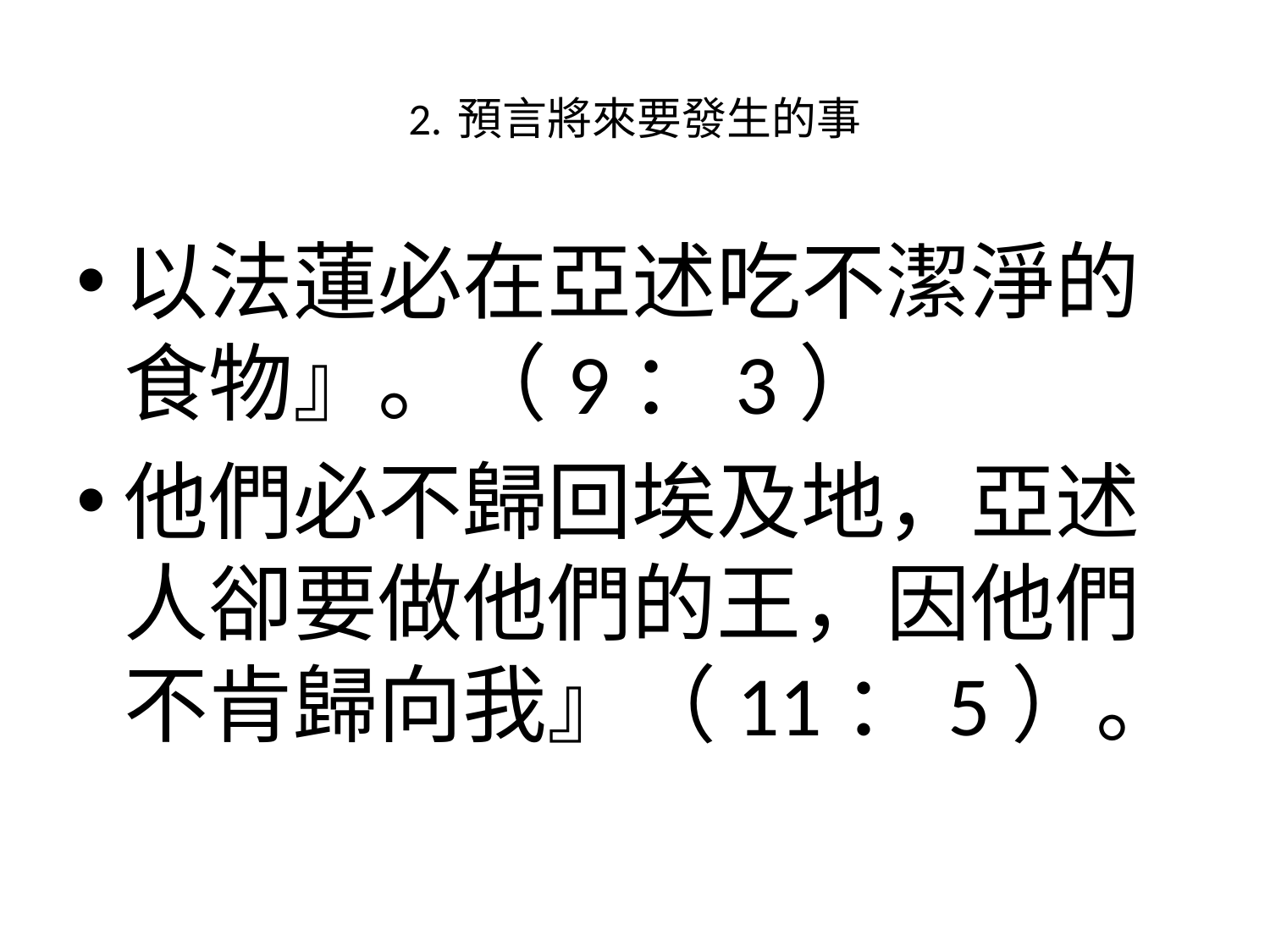

# 2. 預言將來要發生的事
以法蓮必在亞述吃不潔淨的食物』。（9：3）
他們必不歸回埃及地，亞述人卻要做他們的王，因他們不肯歸向我』（11：5）。